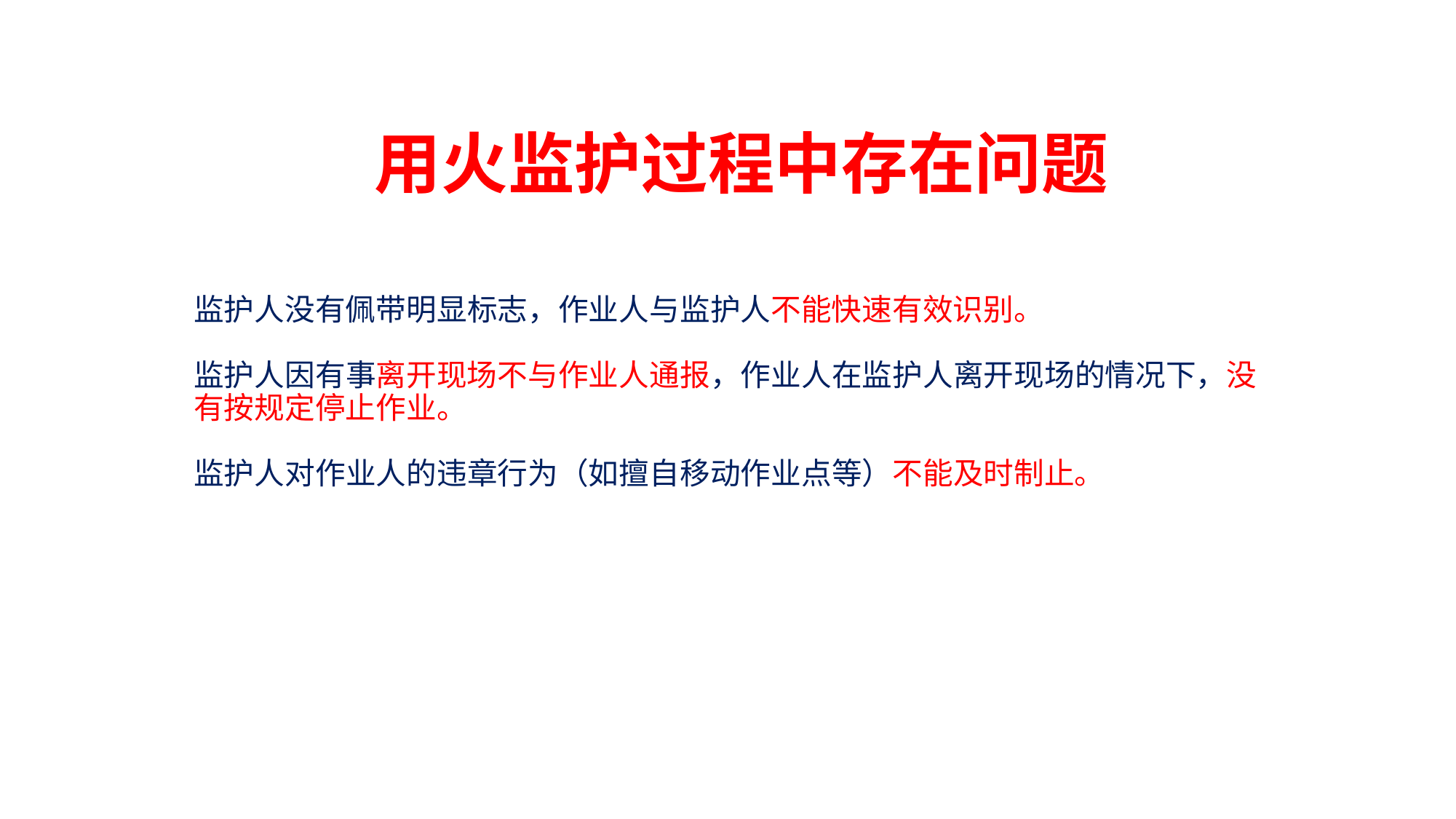

用火监护过程中存在问题
监护人没有佩带明显标志，作业人与监护人不能快速有效识别。

监护人因有事离开现场不与作业人通报，作业人在监护人离开现场的情况下，没有按规定停止作业。

监护人对作业人的违章行为（如擅自移动作业点等）不能及时制止。

34